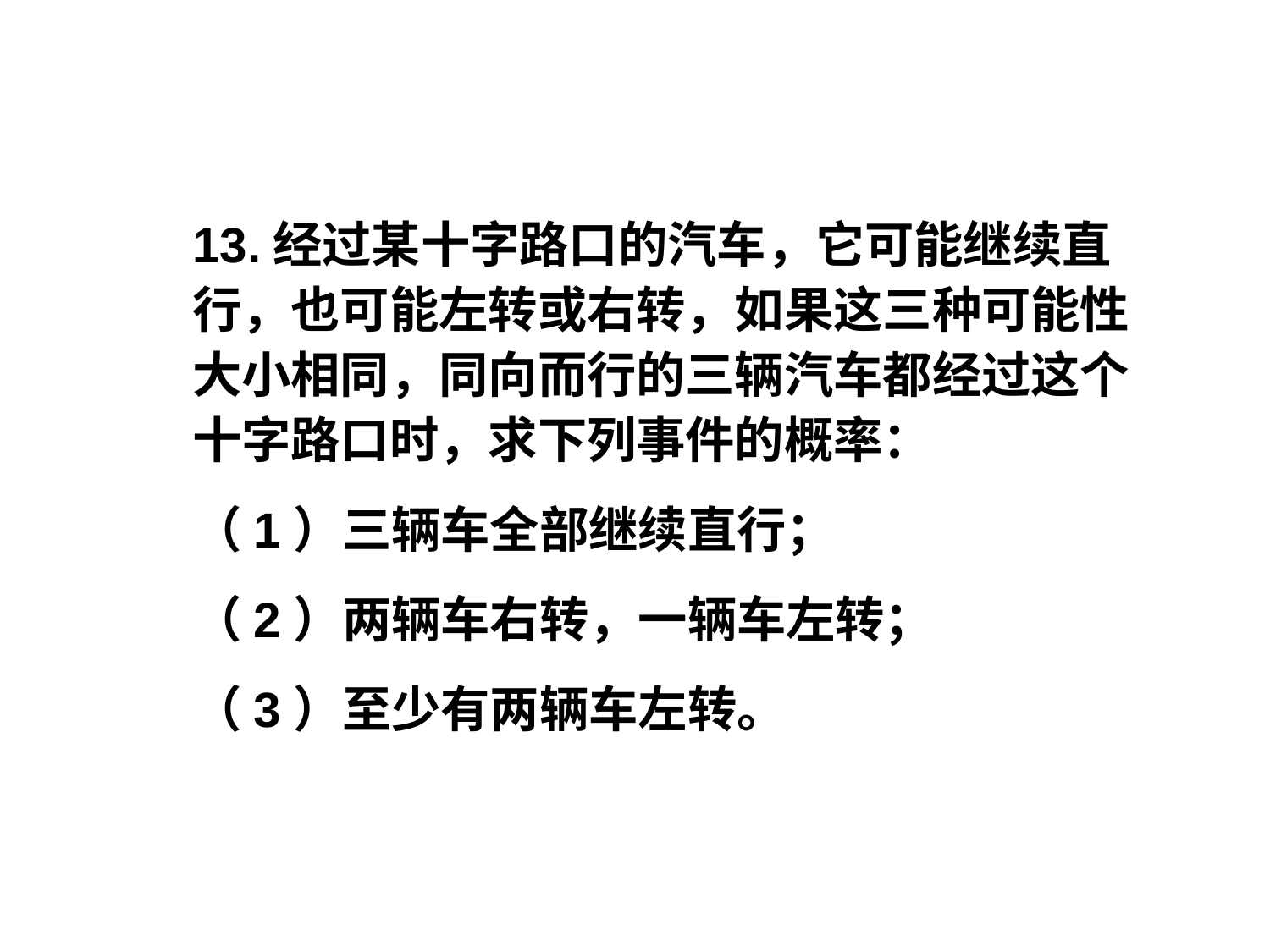

13.经过某十字路口的汽车，它可能继续直行，也可能左转或右转，如果这三种可能性大小相同，同向而行的三辆汽车都经过这个十字路口时，求下列事件的概率：
（1）三辆车全部继续直行；
（2）两辆车右转，一辆车左转；
（3）至少有两辆车左转。